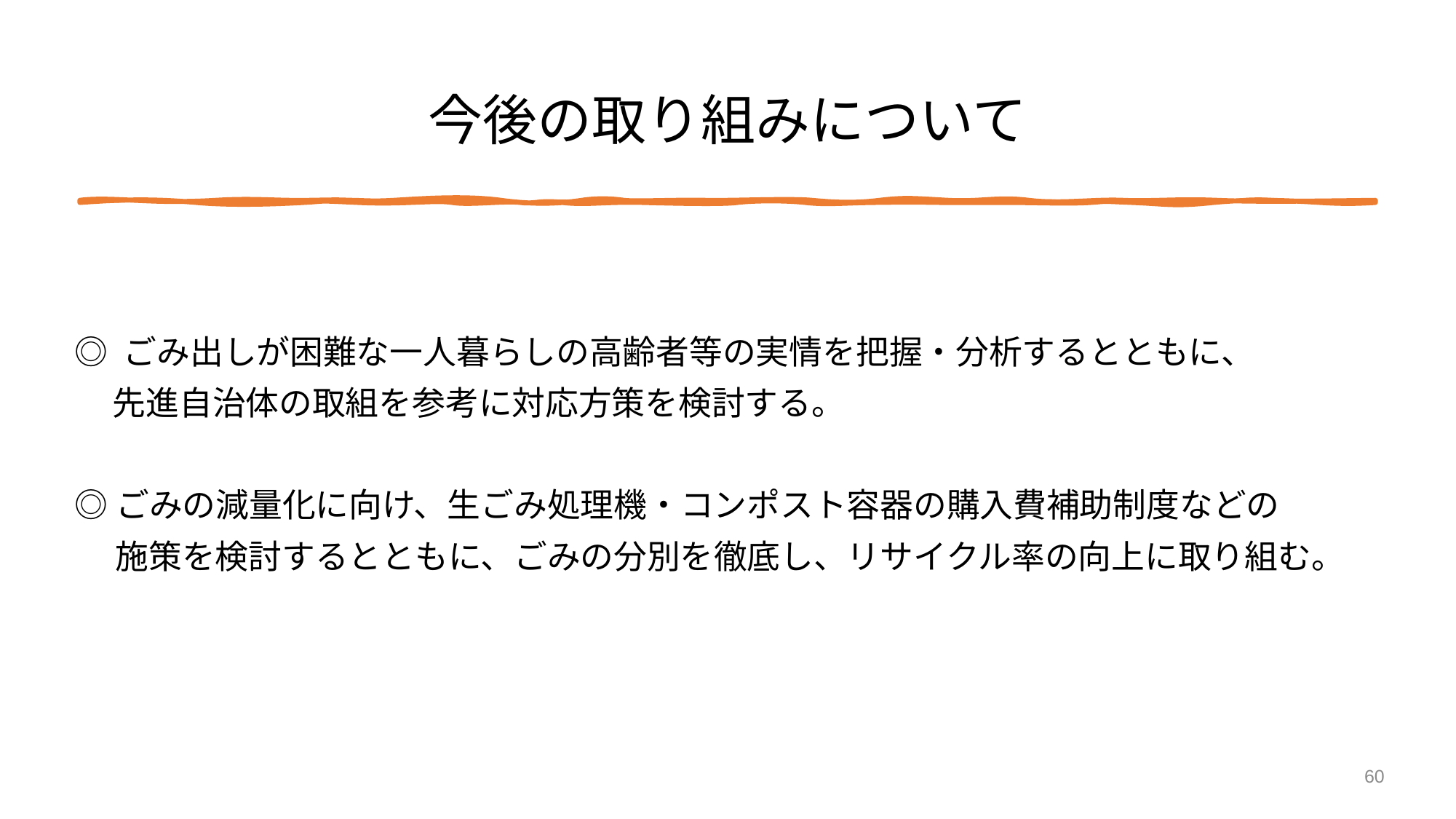

# 今後の取り組みについて

◎ ごみ出しが困難な一人暮らしの高齢者等の実情を把握・分析するとともに、
    先進自治体の取組を参考に対応方策を検討する。

◎ごみの減量化に向け、生ごみ処理機・コンポスト容器の購入費補助制度などの
　 施策を検討するとともに、ごみの分別を徹底し、リサイクル率の向上に取り組む。
60